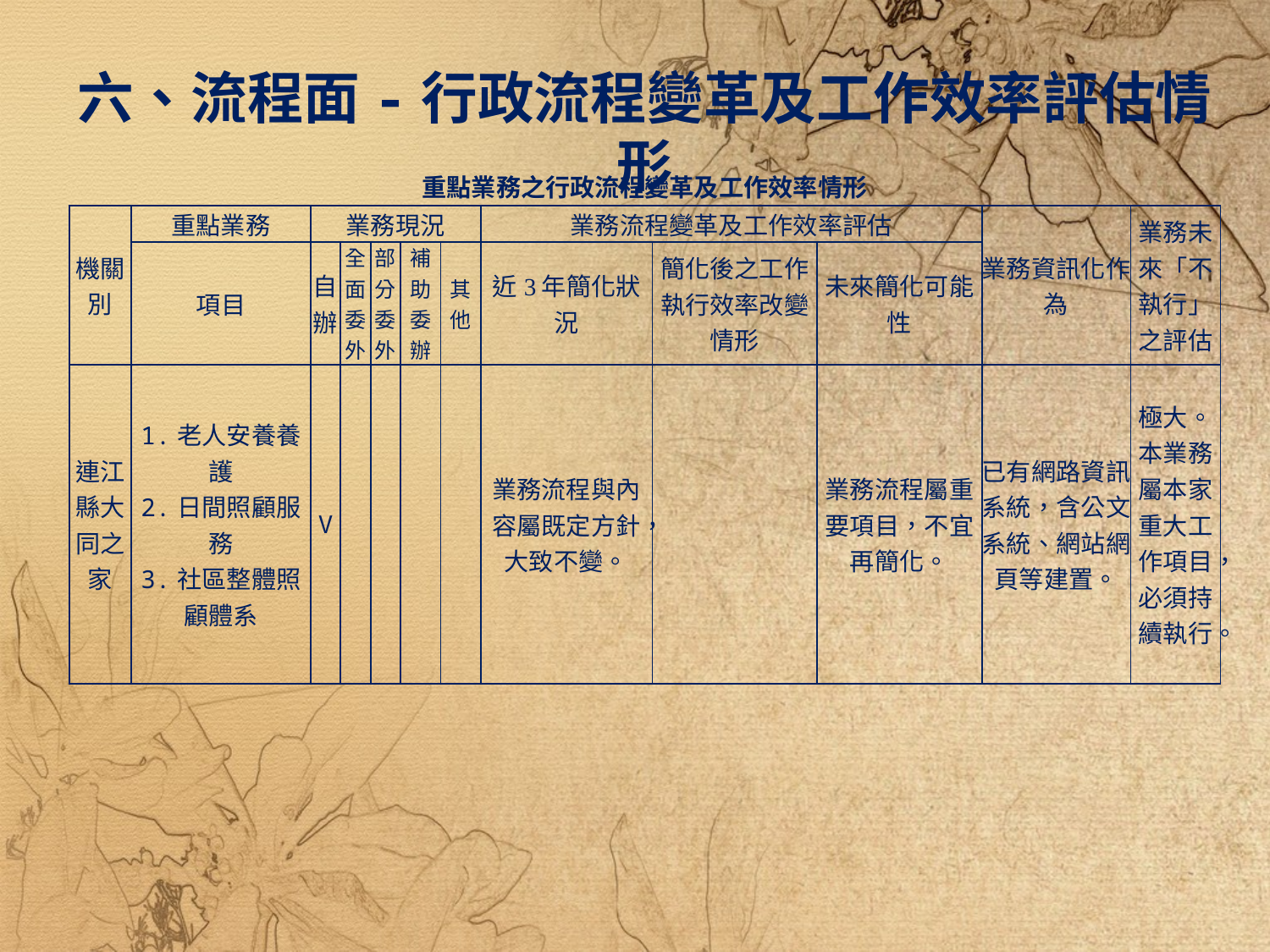

六、流程面-行政流程變革及工作效率評估情形

| 重點業務之行政流程變革及工作效率情形 |  |  |  |  |  |  |  |  |  |  |  |
| --- | --- | --- | --- | --- | --- | --- | --- | --- | --- | --- | --- |
| 機關別 | 重點業務 | 業務現況 |  |  |  |  | 業務流程變革及工作效率評估 |  |  | 業務資訊化作為 | 業務未來「不執行」之評估 |
|  | 項目 | 自辦 | 全面委外 | 部分委外 | 補助委辦 | 其他 | 近3年簡化狀況 | 簡化後之工作執行效率改變情形 | 未來簡化可能性 |  |  |
| 連江縣大同之家 | 1.老人安養養護 2.日間照顧服務 3.社區整體照顧體系 | V |  |  |  |  | 業務流程與內容屬既定方針，大致不變。 |  | 業務流程屬重要項目，不宜再簡化。 | 已有網路資訊系統，含公文系統、網站網頁等建置。 | 極大。 本業務屬本家重大工作項目，必須持續執行。 |